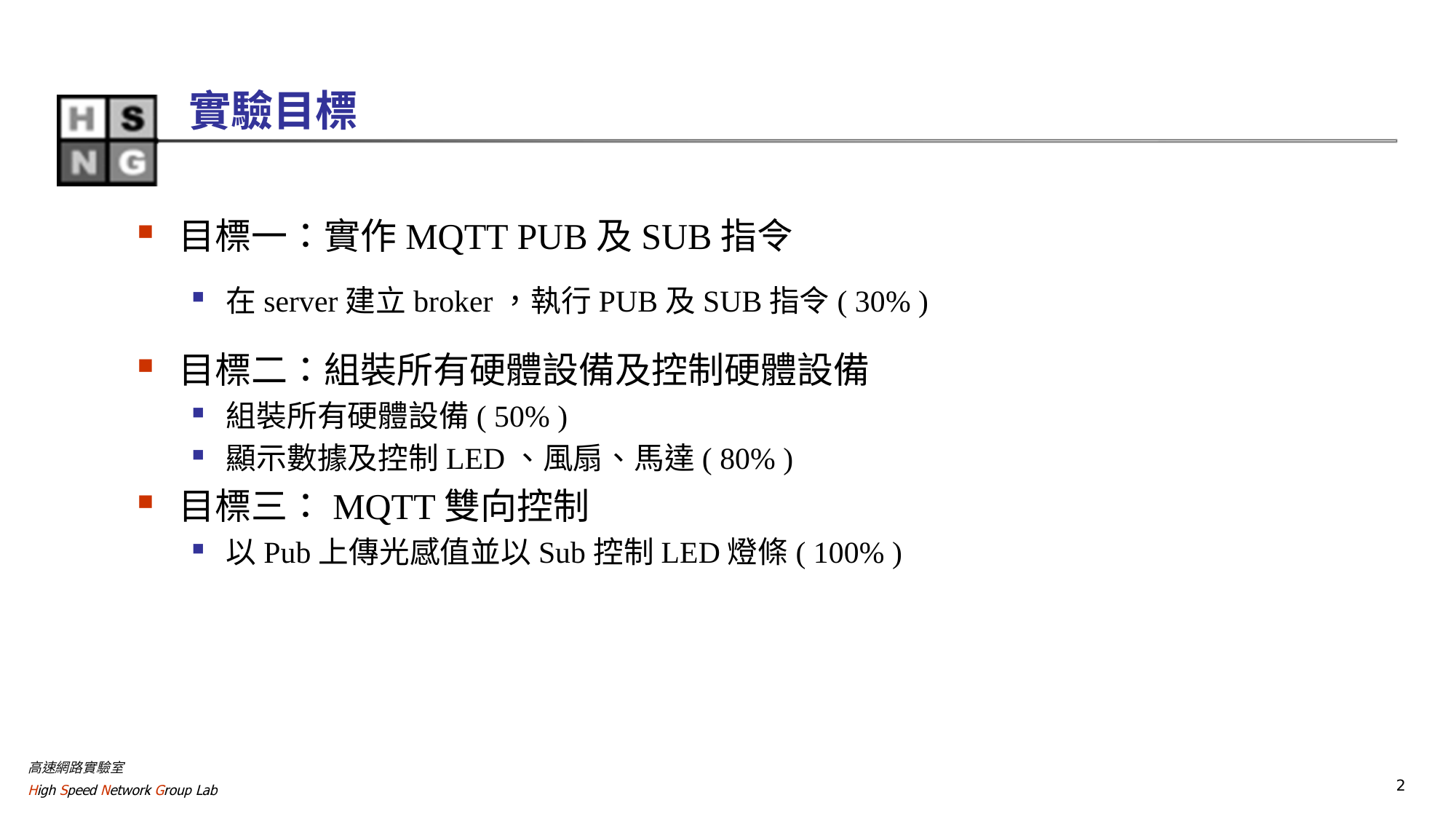

# 實驗目標
目標一：實作MQTT PUB及SUB指令
在server建立broker，執行PUB及SUB指令( 30% )
目標二：組裝所有硬體設備及控制硬體設備
組裝所有硬體設備( 50% )
顯示數據及控制LED、風扇、馬達( 80% )
目標三：MQTT雙向控制
以Pub上傳光感值並以Sub控制LED燈條( 100% )